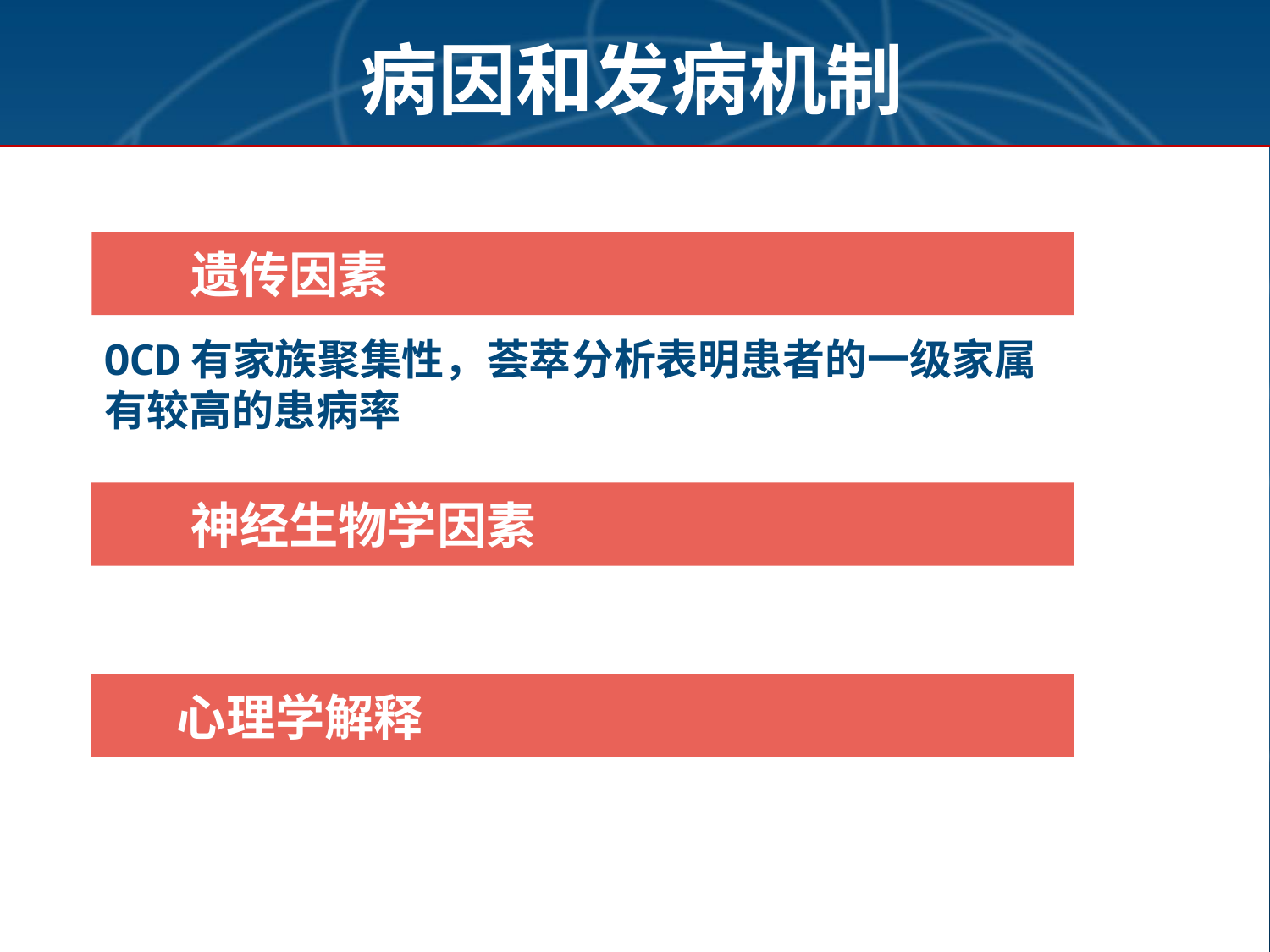

病因和发病机制
遗传因素
OCD有家族聚集性，荟萃分析表明患者的一级家属有较高的患病率

神经生物学因素

        心理学解释